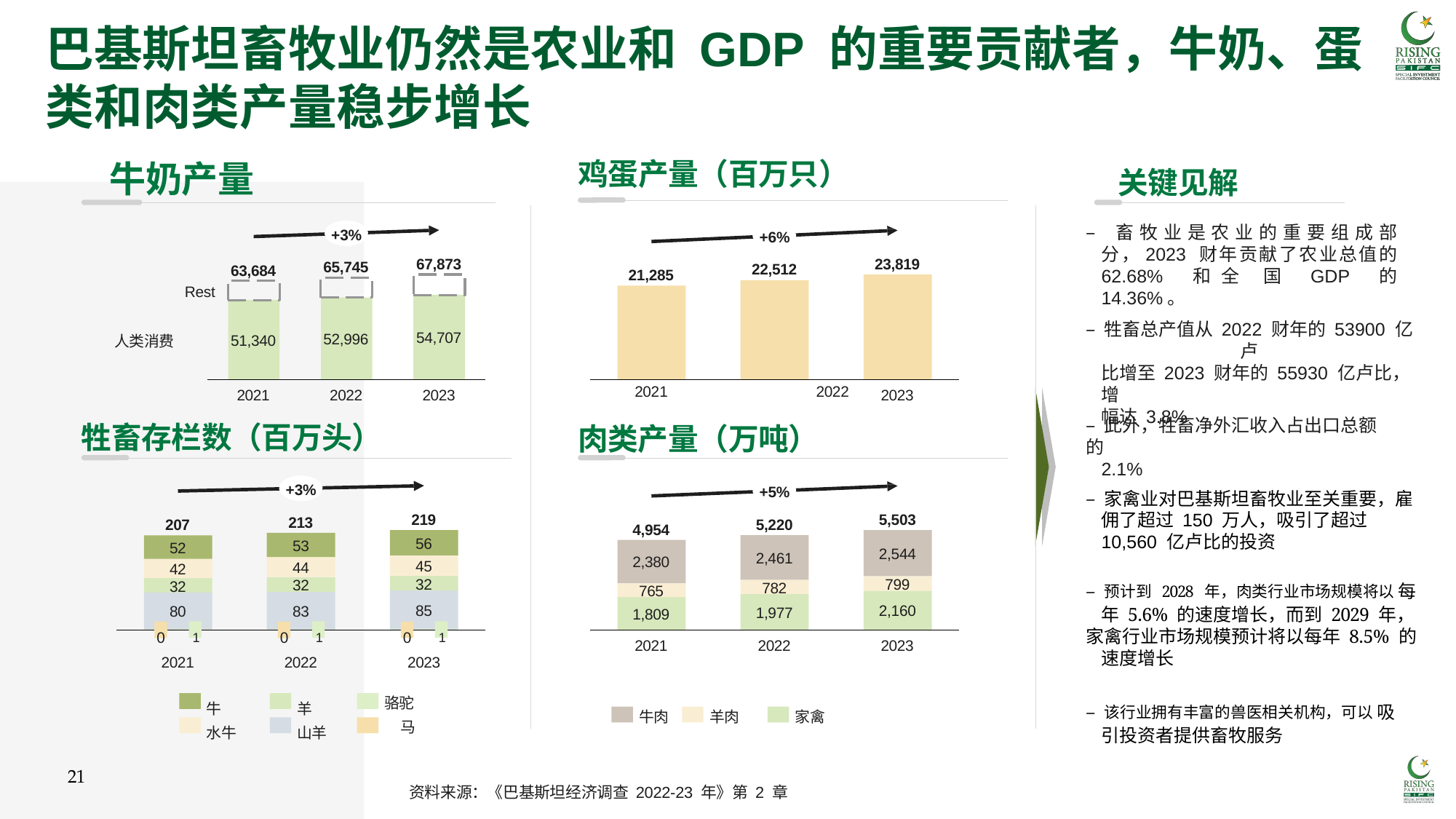

# 巴基斯坦畜牧业仍然是农业和 GDP 的重要贡献者，牛奶、蛋类和肉类产量稳步增长
鸡蛋产量（百万只）
牛奶产量
关键见解

– 畜牧业是农业的重要组成部分，2023 财年贡献了农业总值的 62.68% 和全 国 GDP 的 14.36%。

+3%

+6%
67,873
23,819
65,745
22,512
63,684
21,285

Rest

– 牲畜总产值从 2022 财年的 53900 亿卢
比增至 2023 财年的 55930 亿卢比，增
幅达 3.8%
54,707
52,996
51,340
人类消费

2021	2022

肉类产量（万吨）
2021
2022
2023
2023

– 此外，牲畜净外汇收入占出口总额的
2.1%
牲畜存栏数（百万头）

+3%

+5%
– 家禽业对巴基斯坦畜牧业至关重要，雇 佣了超过 150 万人，吸引了超过 10,560 亿卢比的投资
219
5,503
213
5,220
207
4,954

56

53
52

2,544
2,461
782
2,380
765

45

44

42
32
799
32

32

– 预计到 2028 年，肉类行业市场规模将以 每年 5.6% 的速度增长，而到 2029 年，
家禽行业市场规模预计将以每年 8.5% 的 速度增长

85
2,160
83
80
1,977
1,809
0	1
2021
0	1
2022
0	1
2023

2021
2022
2023

牛 水牛
羊 山羊
骆驼
马
– 该行业拥有丰富的兽医相关机构，可以 吸引投资者提供畜牧服务

牛肉
羊肉
家禽

21
资料来源：《巴基斯坦经济调查 2022-23 年》第 2 章